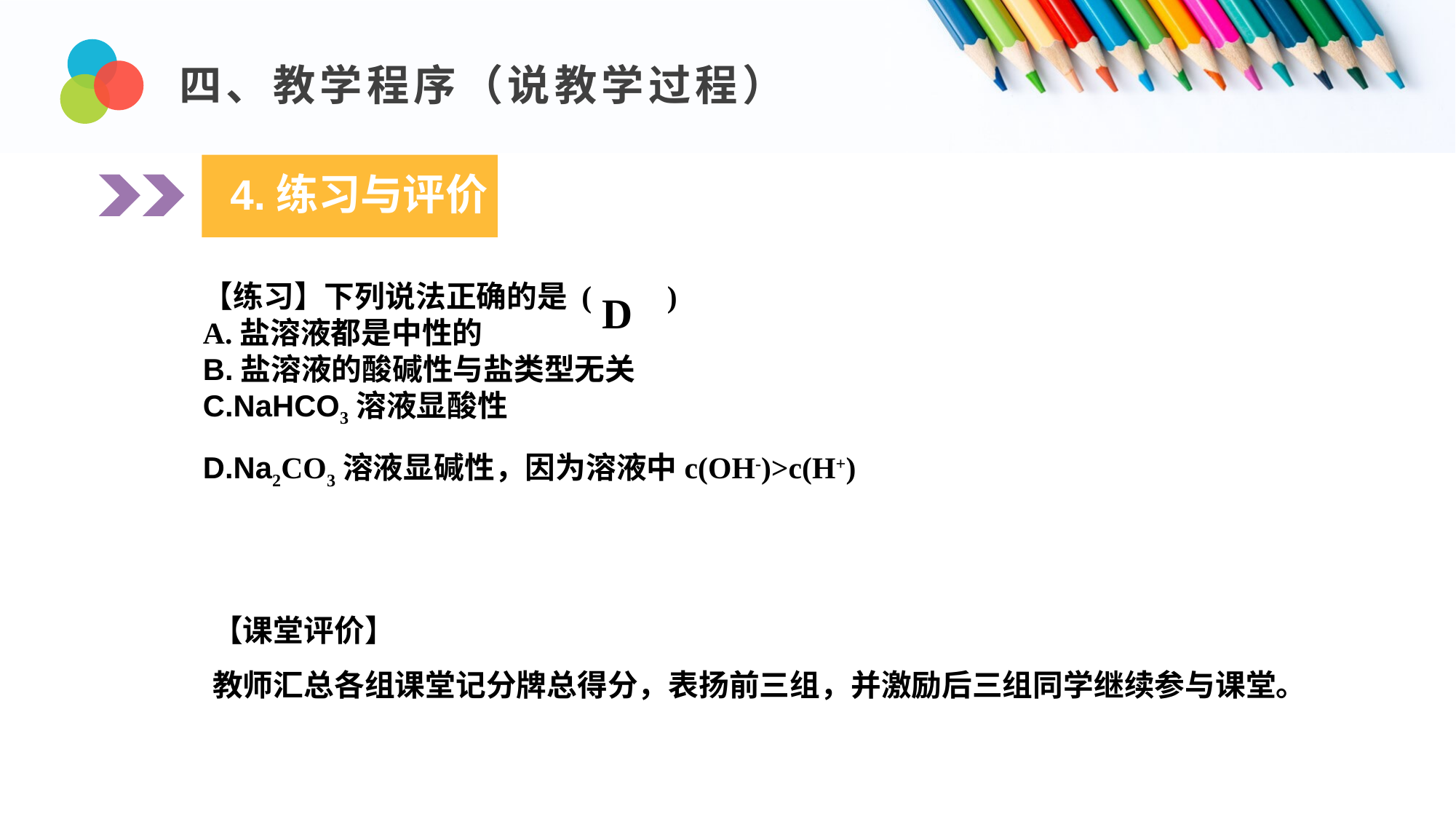

四、教学程序（说教学过程）

4.练习与评价

【练习】下列说法正确的是 (　　)A.盐溶液都是中性的B.盐溶液的酸碱性与盐类型无关C.NaHCO3溶液显酸性D.Na2CO3溶液显碱性，因为溶液中c(OH-)>c(H+)
D
【课堂评价】教师汇总各组课堂记分牌总得分，表扬前三组，并激励后三组同学继续参与课堂。